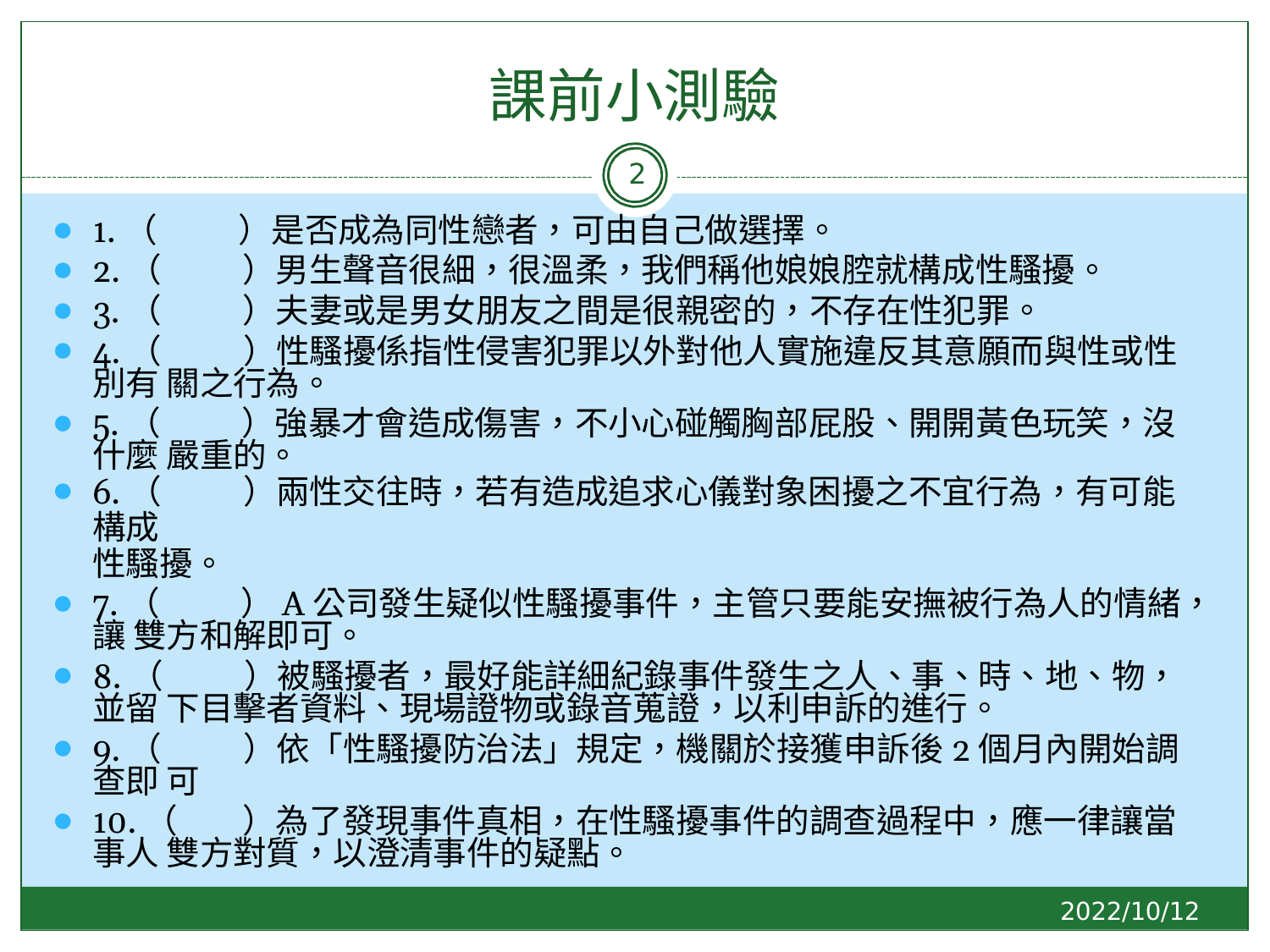

# 課前小測驗
2
1.（	）是否成為同性戀者，可由自己做選擇。
2.（	）男生聲音很細，很溫柔，我們稱他娘娘腔就構成性騷擾。
3.（	）夫妻或是男女朋友之間是很親密的，不存在性犯罪。
4.（	）性騷擾係指性侵害犯罪以外對他人實施違反其意願而與性或性別有 關之行為。
5.（	）強暴才會造成傷害，不小心碰觸胸部屁股、開開黃色玩笑，沒什麼 嚴重的。
6.（	）兩性交往時，若有造成追求心儀對象困擾之不宜行為，有可能構成
性騷擾。
7.（	）A公司發生疑似性騷擾事件，主管只要能安撫被行為人的情緒，讓 雙方和解即可。
8.（	）被騷擾者，最好能詳細紀錄事件發生之人、事、時、地、物，並留 下目擊者資料、現場證物或錄音蒐證，以利申訴的進行。
9.（	）依「性騷擾防治法」規定，機關於接獲申訴後2個月內開始調查即 可
10.（	）為了發現事件真相，在性騷擾事件的調查過程中，應一律讓當事人 雙方對質，以澄清事件的疑點。

2022/10/12